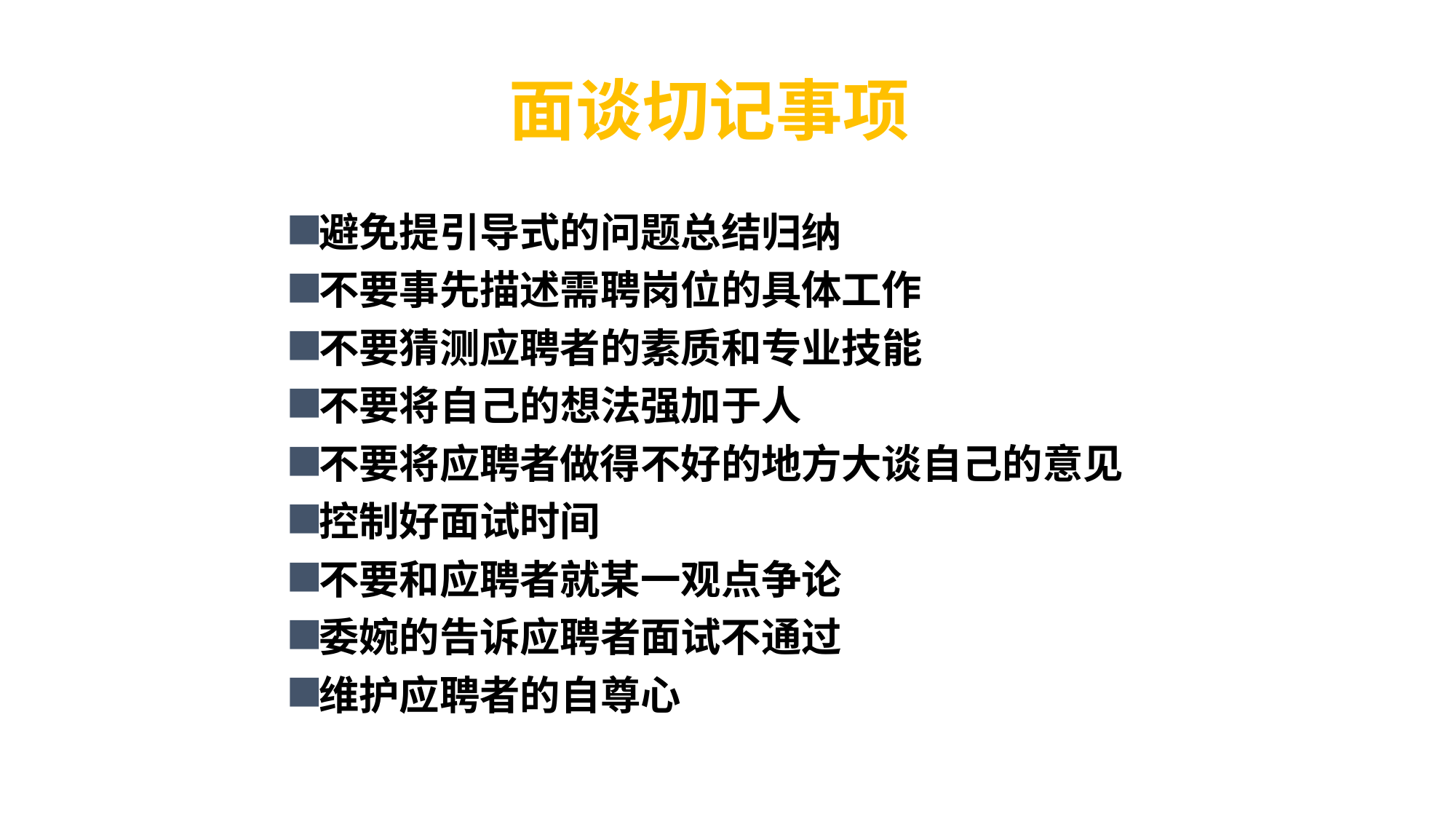

# 面谈切记事项
避免提引导式的问题总结归纳
不要事先描述需聘岗位的具体工作
不要猜测应聘者的素质和专业技能
不要将自己的想法强加于人
不要将应聘者做得不好的地方大谈自己的意见
控制好面试时间
不要和应聘者就某一观点争论
委婉的告诉应聘者面试不通过
维护应聘者的自尊心